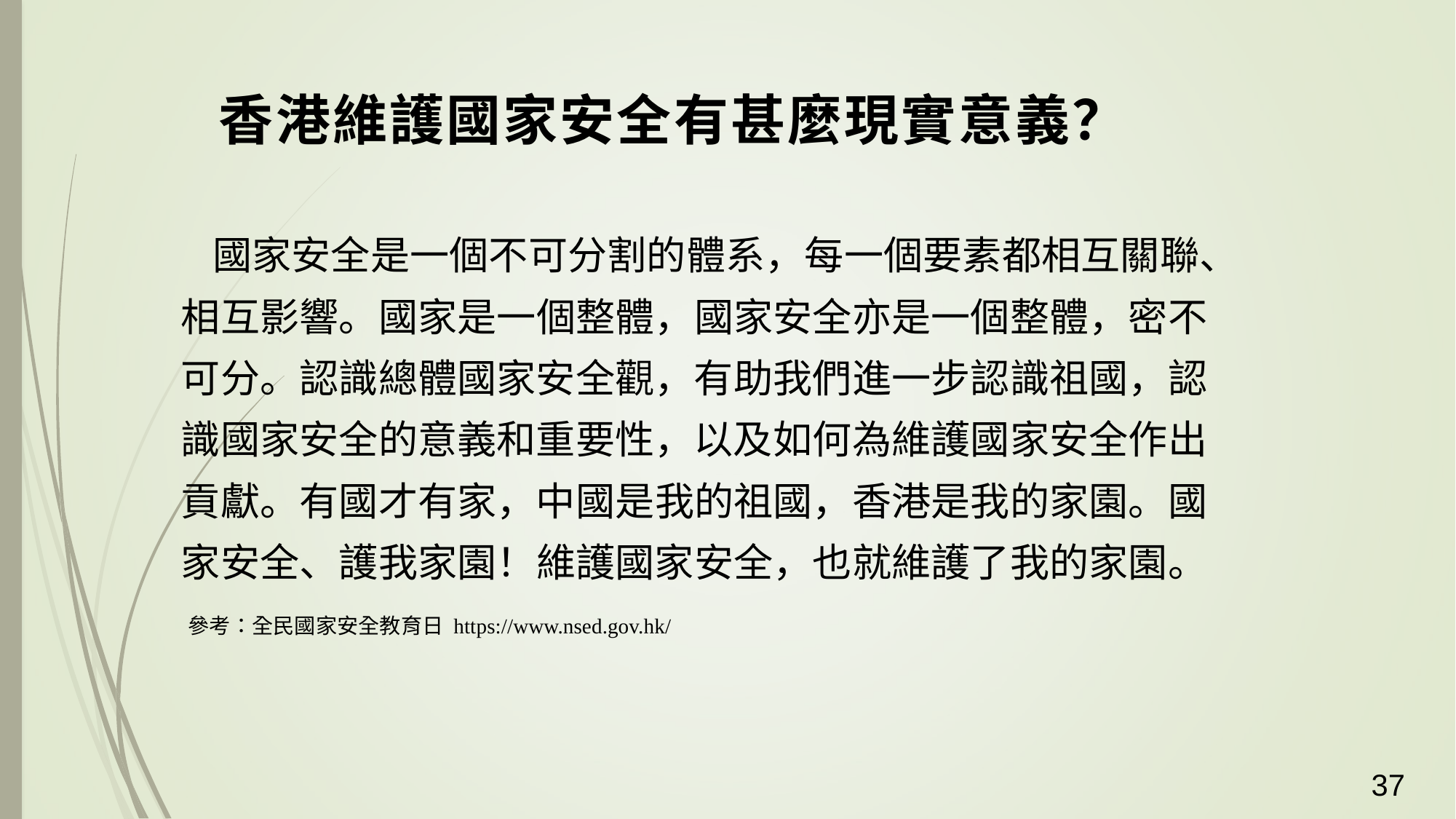

香港維護國家安全有甚麼現實意義？
    國家安全是一個不可分割的體系，每一個要素都相互關聯、相互影響。國家是一個整體，國家安全亦是一個整體，密不可分。認識總體國家安全觀，有助我們進一步認識祖國，認識國家安全的意義和重要性，以及如何為維護國家安全作出貢獻。有國才有家，中國是我的祖國，香港是我的家園。國家安全、護我家園！維護國家安全，也就維護了我的家園。

參考：全民國家安全教育日 https://www.nsed.gov.hk/
37